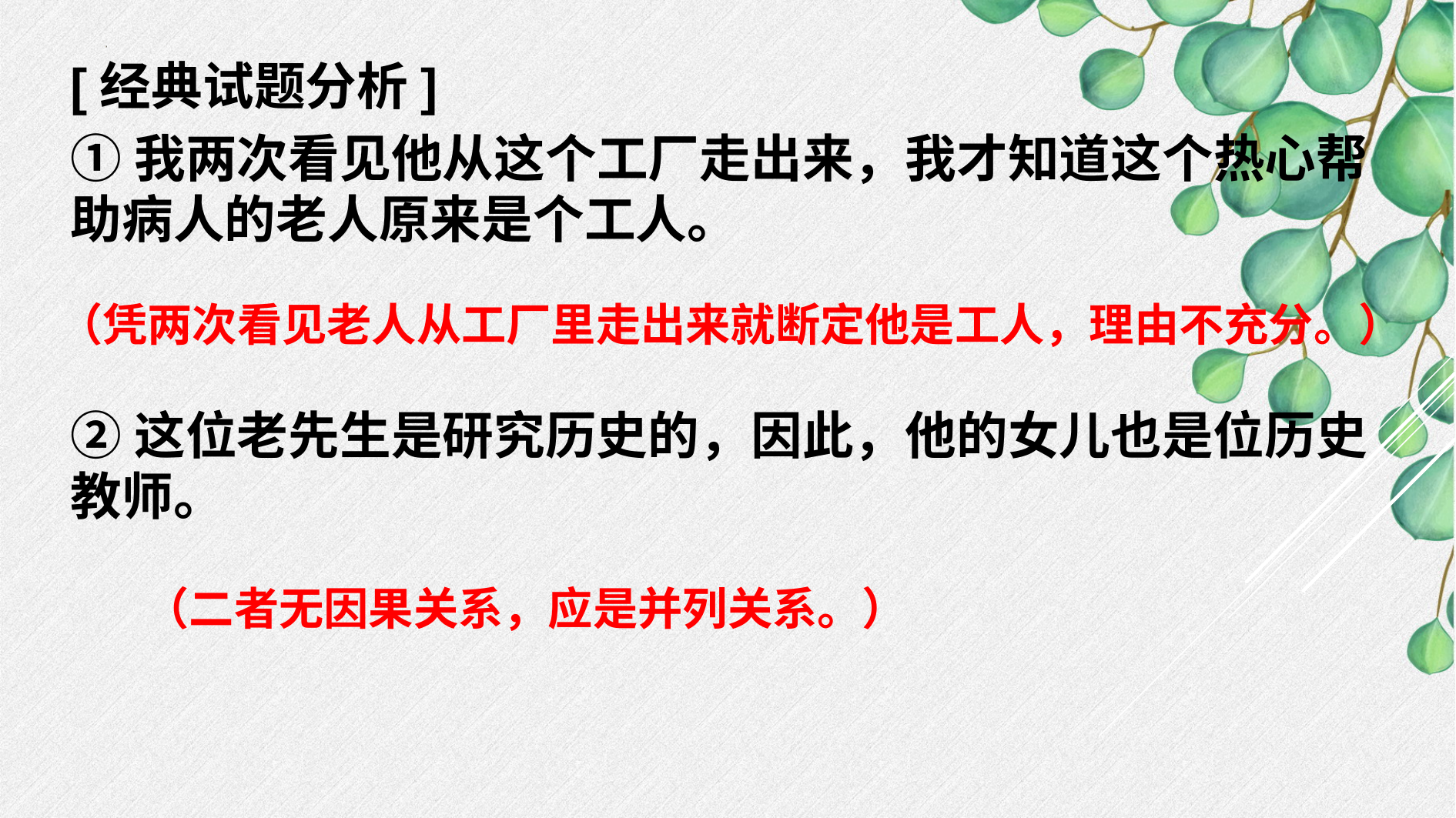

[经典试题分析]
①我两次看见他从这个工厂走出来，我才知道这个热心帮助病人的老人原来是个工人。

②这位老先生是研究历史的，因此，他的女儿也是位历史教师。

（凭两次看见老人从工厂里走出来就断定他是工人，理由不充分。）
（二者无因果关系，应是并列关系。）